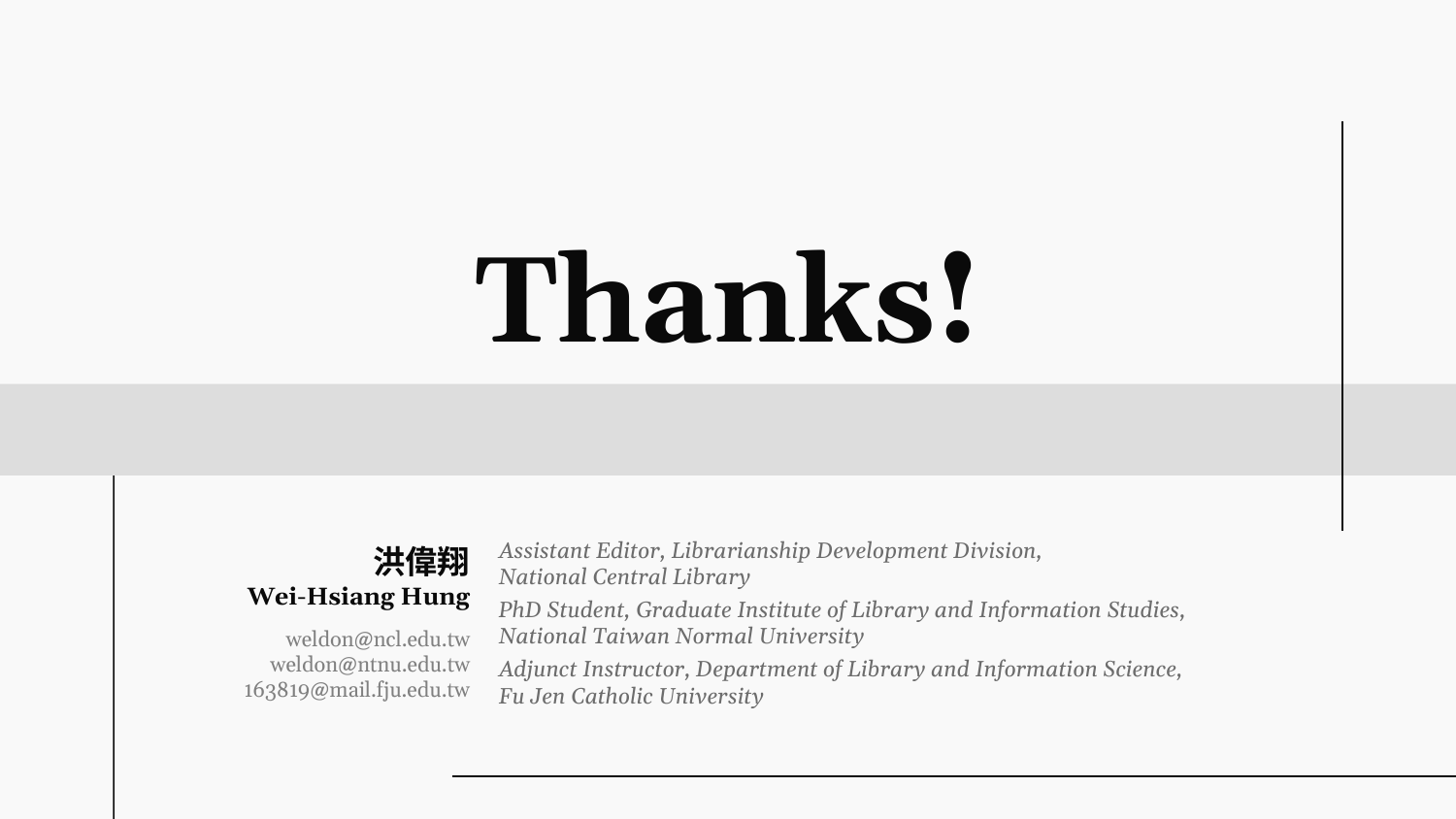

# Thanks!
Assistant Editor, Librarianship Development Division,
National Central Library
​PhD Student, Graduate Institute of Library and Information Studies,
National Taiwan Normal University
Adjunct Instructor, Department of Library and Information Science,
Fu Jen Catholic University
洪偉翔
Wei-Hsiang Hung
weldon@ncl.edu.tw
weldon@ntnu.edu.tw
163819@mail.fju.edu.tw